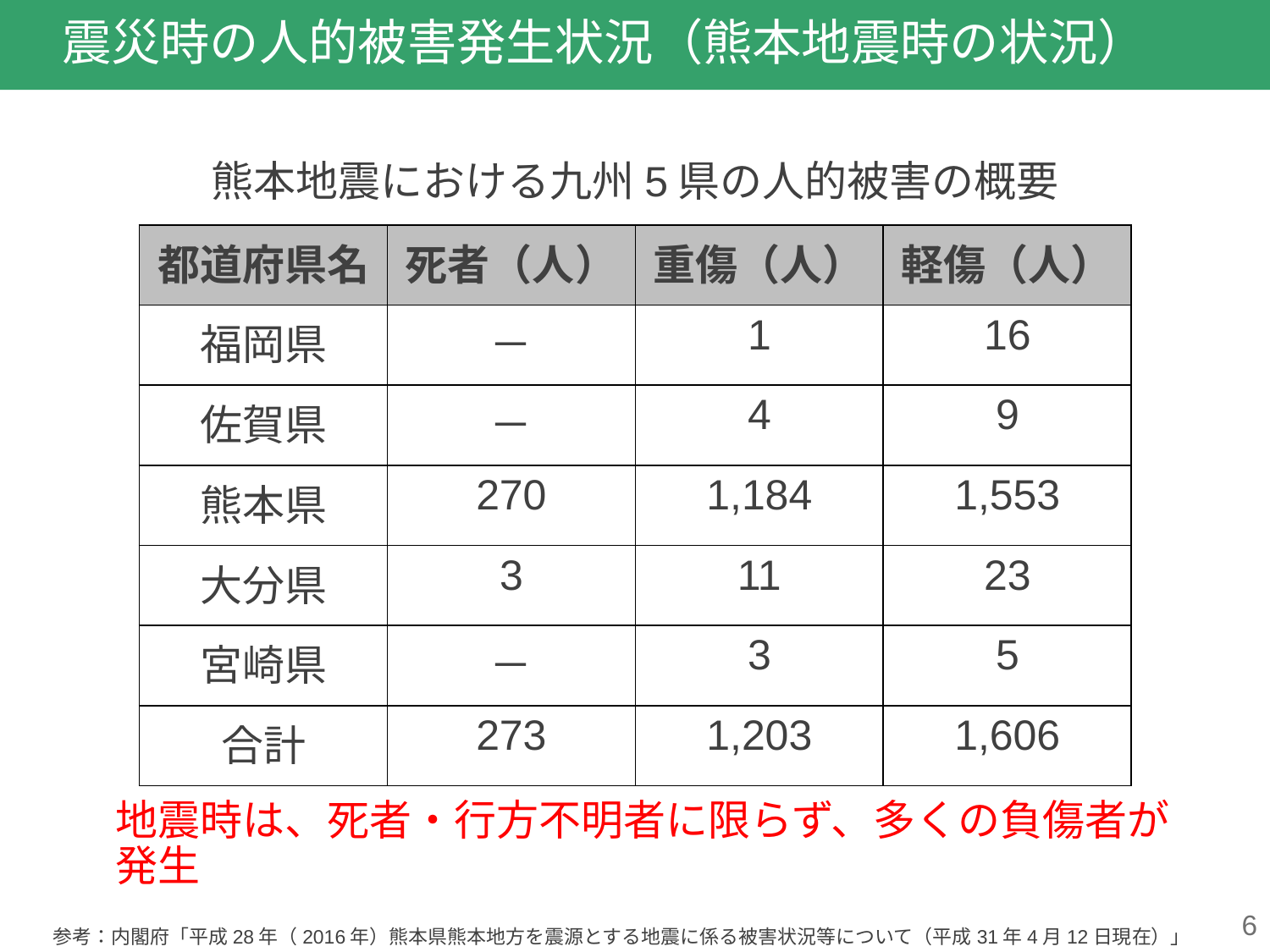

# 震災時の人的被害発生状況（熊本地震時の状況）
熊本地震における九州5県の人的被害の概要
| 都道府県名 | 死者（人） | 重傷（人） | 軽傷（人） |
| --- | --- | --- | --- |
| 福岡県 | － | 1 | 16 |
| 佐賀県 | － | 4 | 9 |
| 熊本県 | 270 | 1,184 | 1,553 |
| 大分県 | 3 | 11 | 23 |
| 宮崎県 | － | 3 | 5 |
| 合計 | 273 | 1,203 | 1,606 |
地震時は、死者・行方不明者に限らず、多くの負傷者が発生
6
参考：内閣府「平成28年（2016年）熊本県熊本地方を震源とする地震に係る被害状況等について（平成31年4月12日現在）」